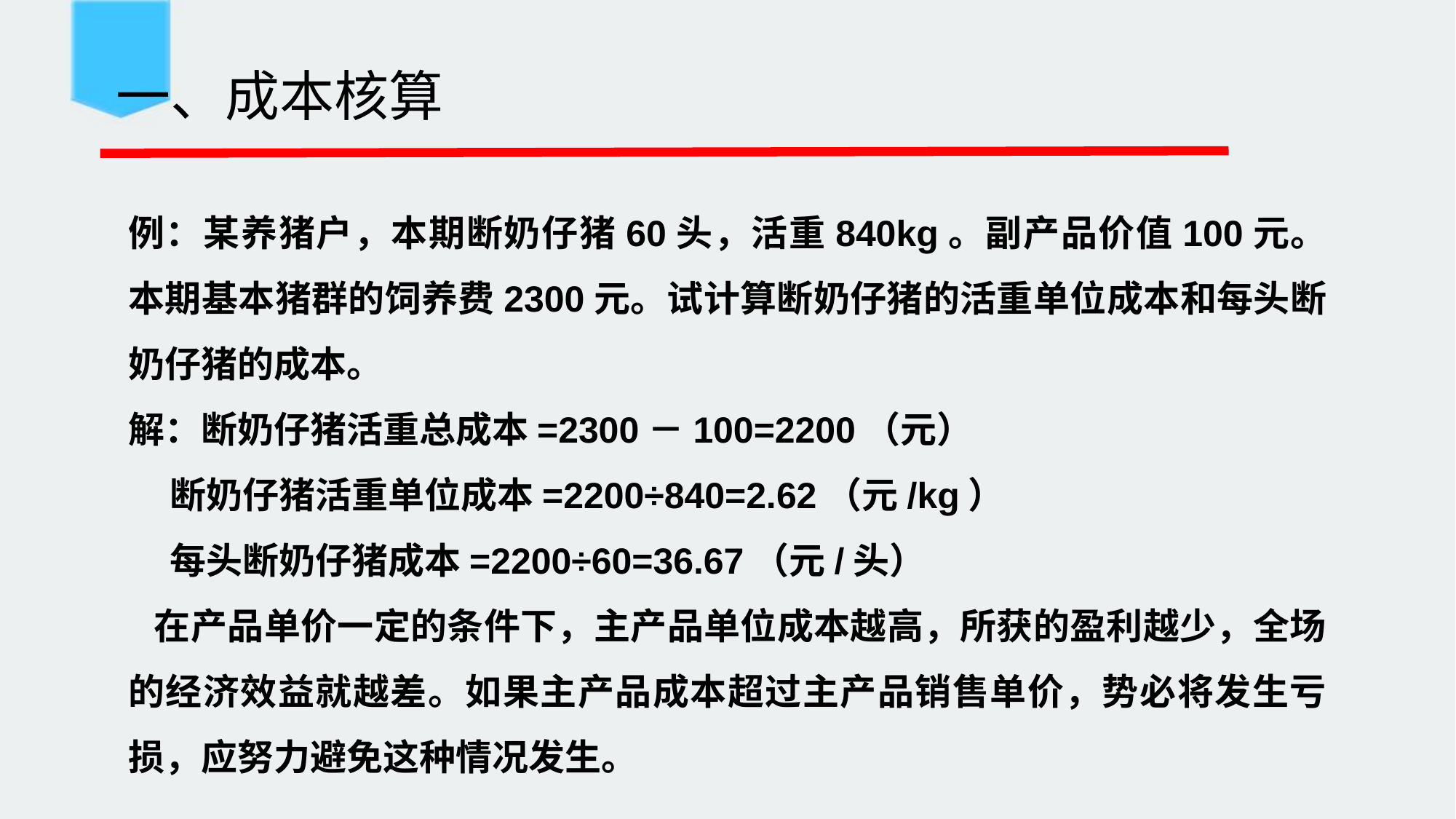

一、成本核算

例：某养猪户，本期断奶仔猪60头，活重840kg。副产品价值100元。本期基本猪群的饲养费2300元。试计算断奶仔猪的活重单位成本和每头断奶仔猪的成本。
解：断奶仔猪活重总成本=2300－100=2200（元）
    断奶仔猪活重单位成本=2200÷840=2.62（元/kg）
    每头断奶仔猪成本=2200÷60=36.67（元/头）
  在产品单价一定的条件下，主产品单位成本越高，所获的盈利越少，全场的经济效益就越差。如果主产品成本超过主产品销售单价，势必将发生亏损，应努力避免这种情况发生。